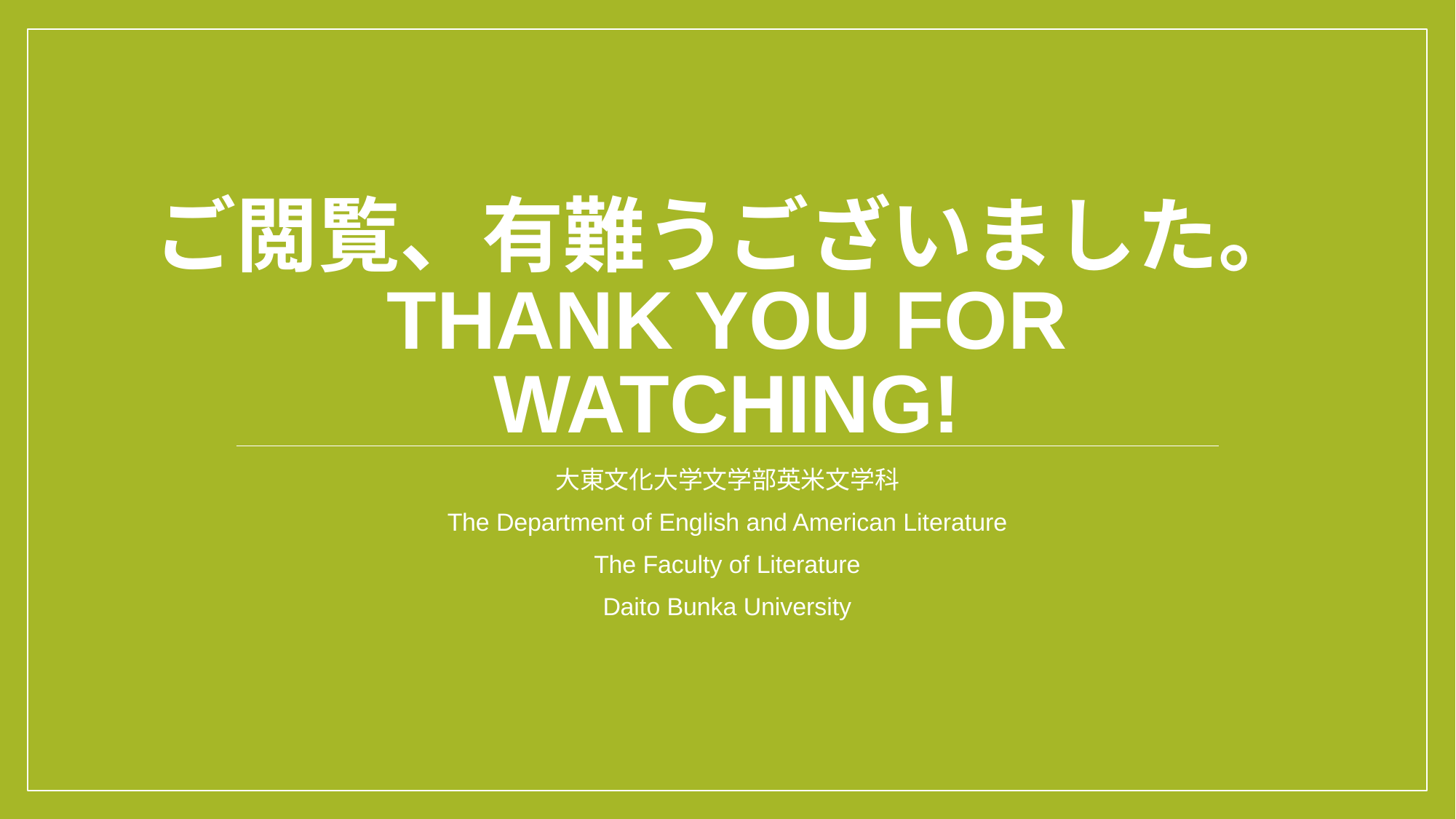

# ご閲覧、有難うございました。 Thank you for watching!
大東文化大学文学部英米文学科
The Department of English and American Literature
The Faculty of Literature
Daito Bunka University